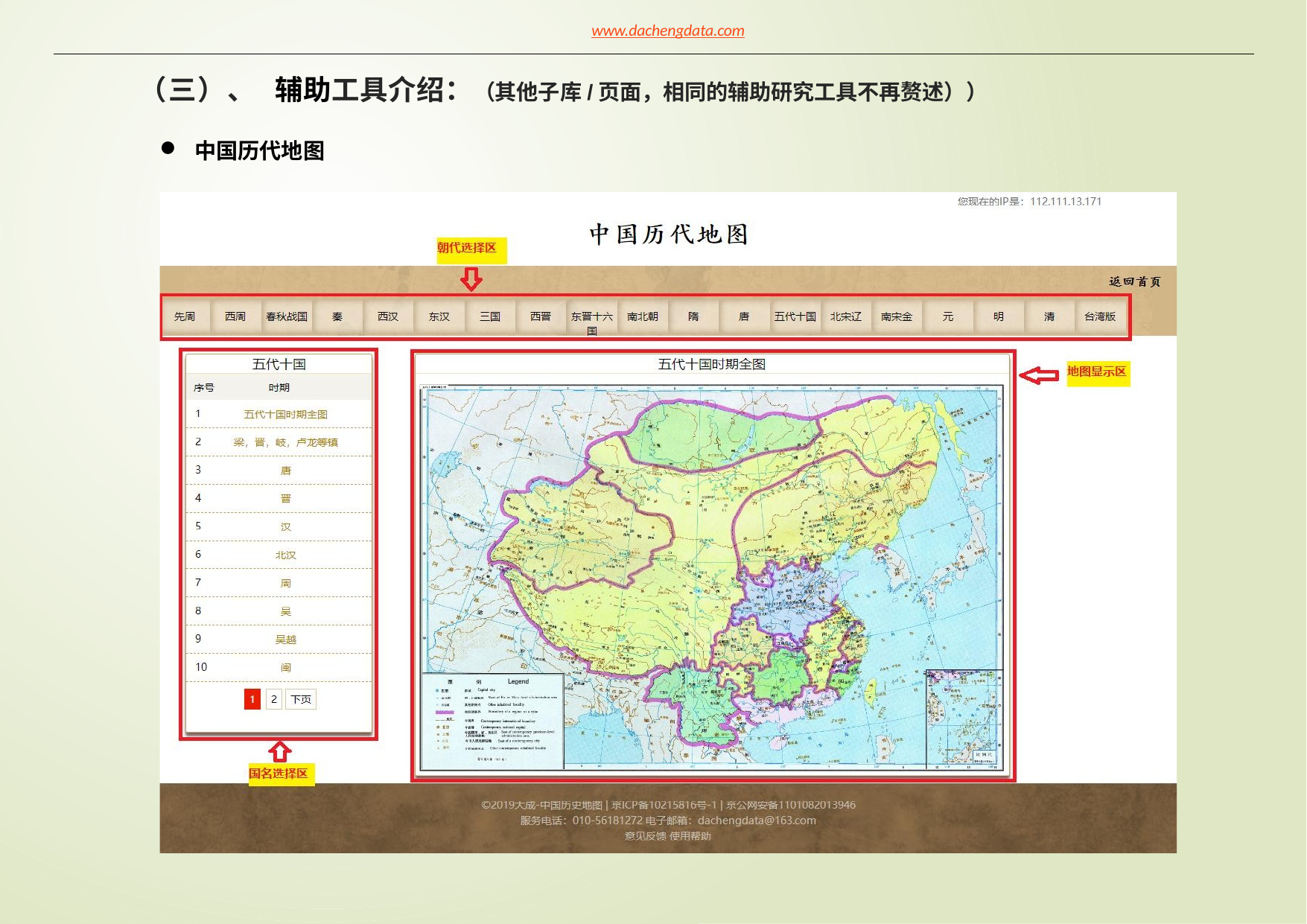

www.dachengdata.com

（三）、 辅助工具介绍：（其他子库/页面，相同的辅助研究工具不再赘述））
中国历代地图